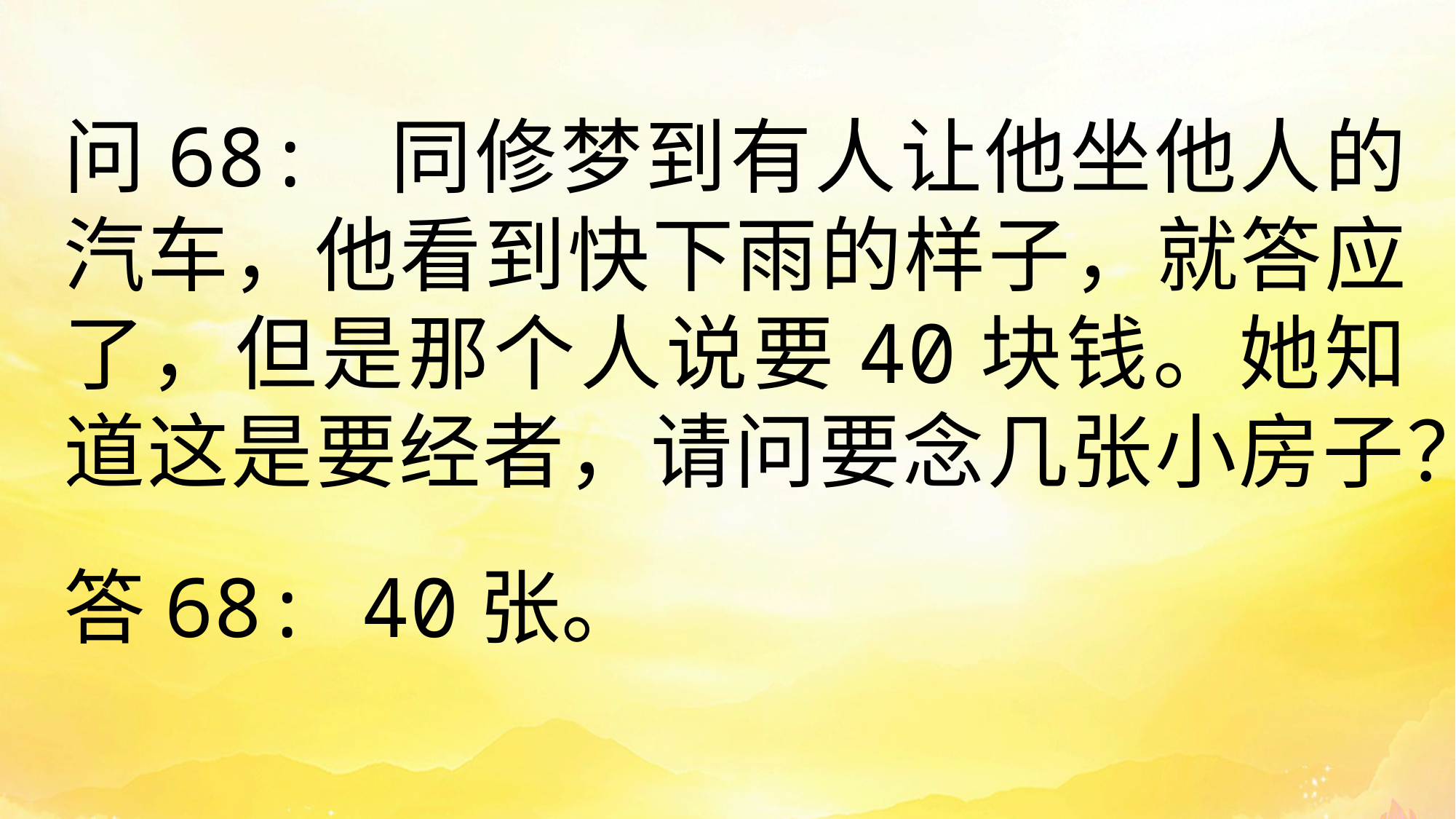

问68: 同修梦到有人让他坐他人的汽车，他看到快下雨的样子，就答应了，但是那个人说要40块钱。她知道这是要经者，请问要念几张小房子？
答68: 40张。